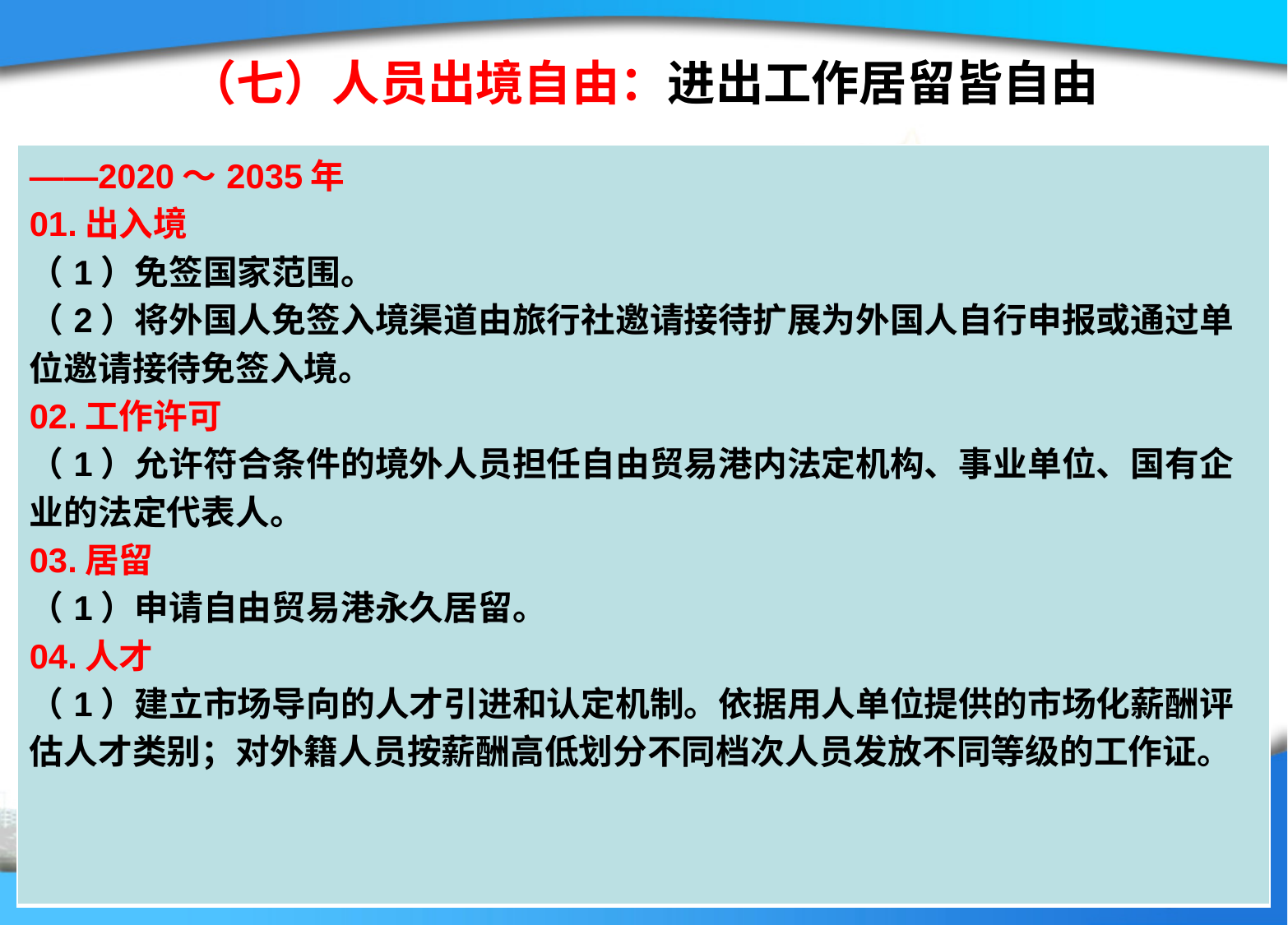

# （七）人员出境自由：进出工作居留皆自由
| ——2020～2035年 01.出入境 （1）免签国家范围。 （2）将外国人免签入境渠道由旅行社邀请接待扩展为外国人自行申报或通过单位邀请接待免签入境。 02.工作许可 （1）允许符合条件的境外人员担任自由贸易港内法定机构、事业单位、国有企业的法定代表人。 03.居留 （1）申请自由贸易港永久居留。 04.人才 （1）建立市场导向的人才引进和认定机制。依据用人单位提供的市场化薪酬评估人才类别；对外籍人员按薪酬高低划分不同档次人员发放不同等级的工作证。 |
| --- |